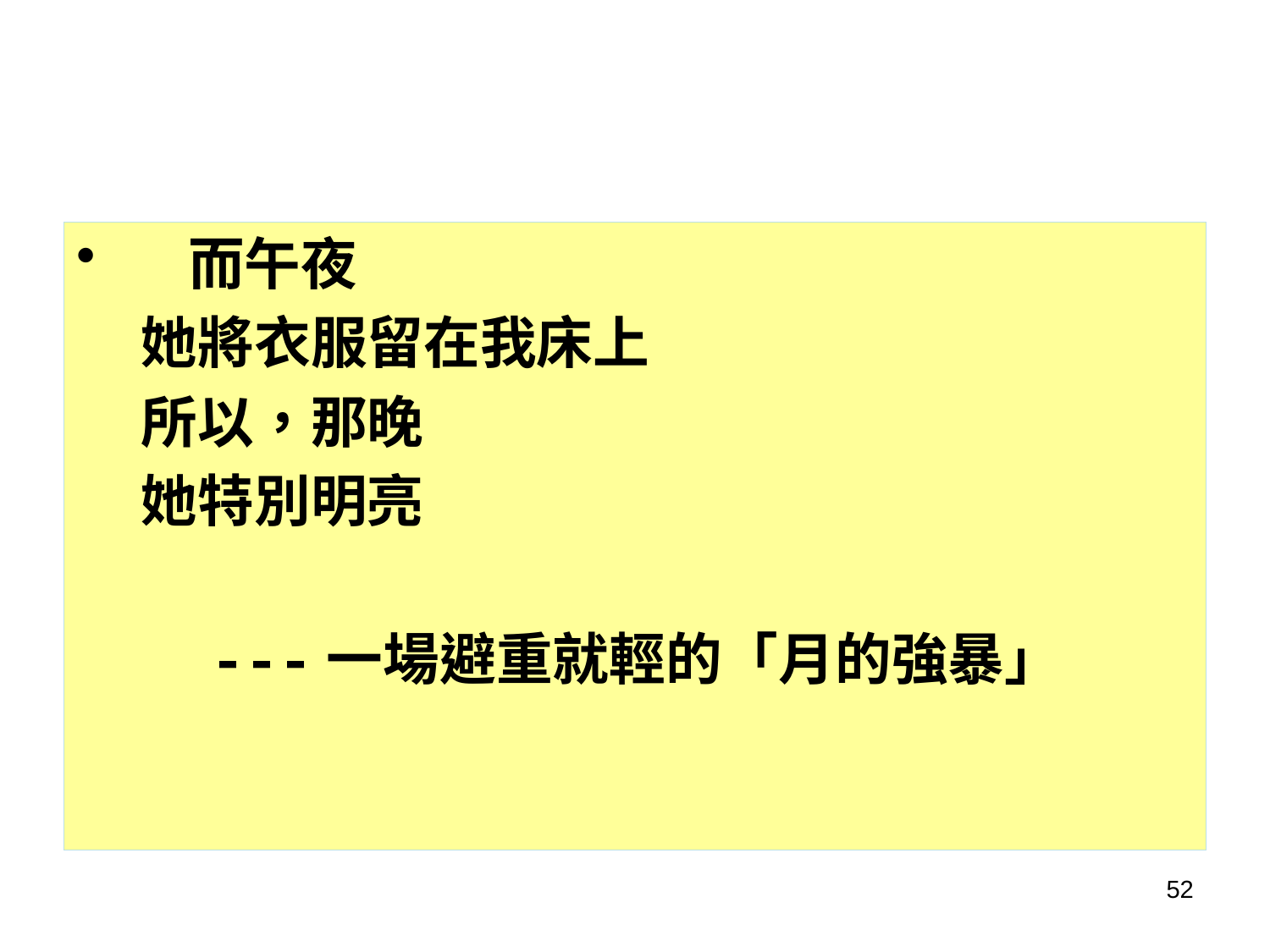

而午夜
    她將衣服留在我床上
    所以，那晚
    她特別明亮

    ---一場避重就輕的「月的強暴」
52